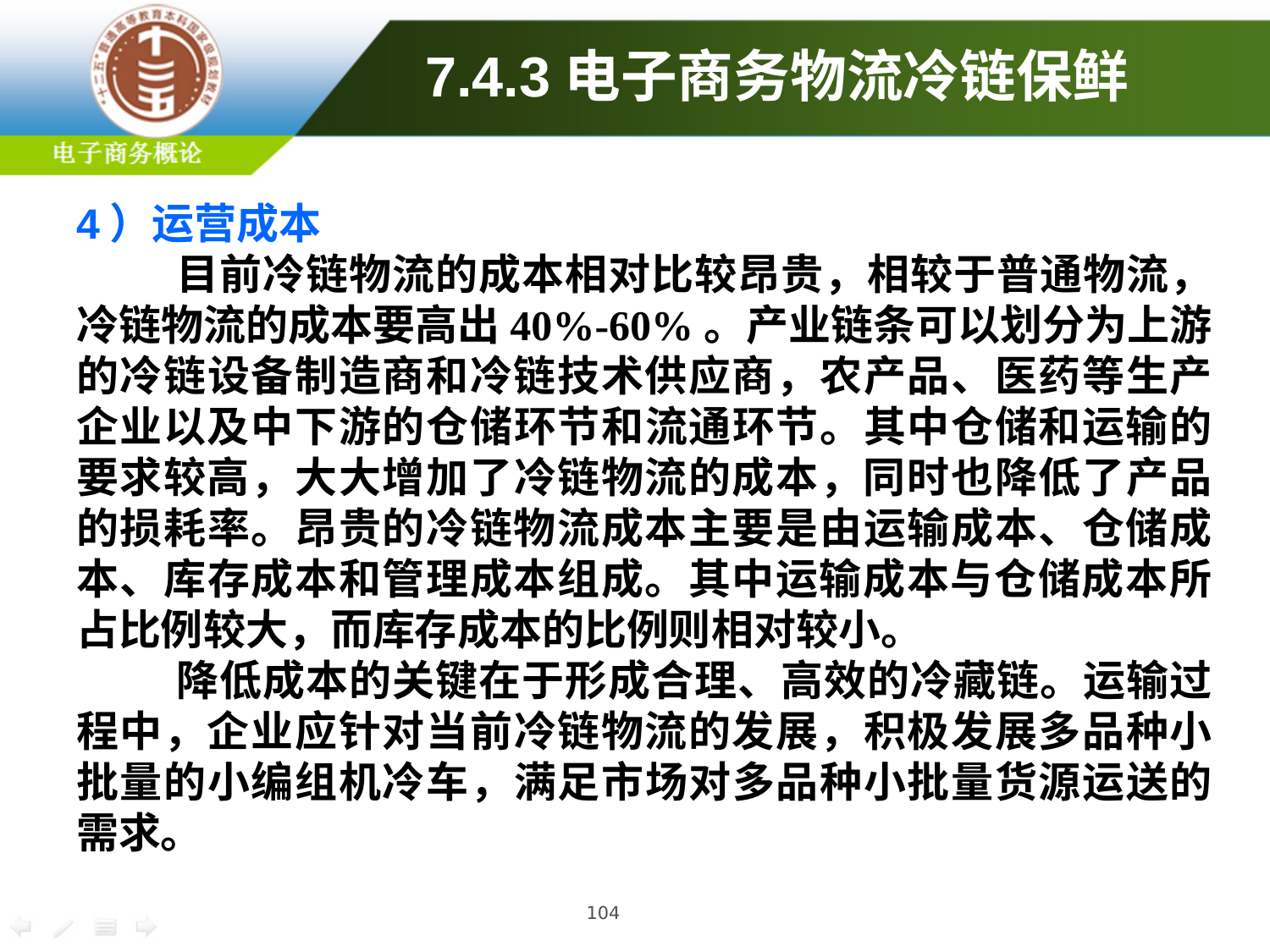

# 7.4.3电子商务物流冷链保鲜
4）运营成本
目前冷链物流的成本相对比较昂贵，相较于普通物流，冷链物流的成本要高出40%-60%。产业链条可以划分为上游的冷链设备制造商和冷链技术供应商，农产品、医药等生产企业以及中下游的仓储环节和流通环节。其中仓储和运输的要求较高，大大增加了冷链物流的成本，同时也降低了产品的损耗率。昂贵的冷链物流成本主要是由运输成本、仓储成本、库存成本和管理成本组成。其中运输成本与仓储成本所占比例较大，而库存成本的比例则相对较小。
降低成本的关键在于形成合理、高效的冷藏链。运输过程中，企业应针对当前冷链物流的发展，积极发展多品种小批量的小编组机冷车，满足市场对多品种小批量货源运送的需求。
104